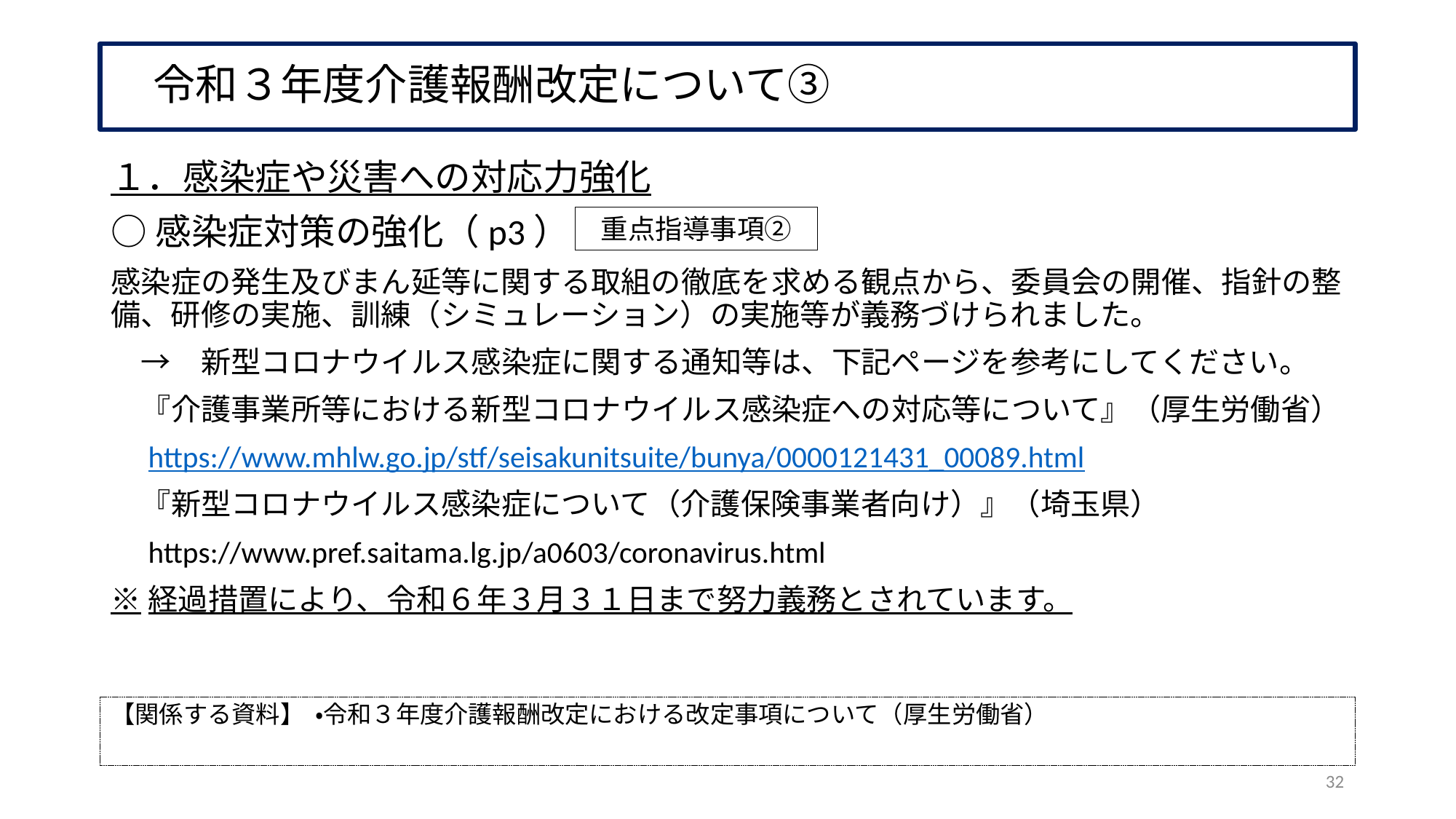

# 令和３年度介護報酬改定について③
１．感染症や災害への対応力強化
○感染症対策の強化（p3）
感染症の発生及びまん延等に関する取組の徹底を求める観点から、委員会の開催、指針の整備、研修の実施、訓練（シミュレーション）の実施等が義務づけられました。
　→　新型コロナウイルス感染症に関する通知等は、下記ページを参考にしてください。
　『介護事業所等における新型コロナウイルス感染症への対応等について』（厚生労働省）
　https://www.mhlw.go.jp/stf/seisakunitsuite/bunya/0000121431_00089.html
　『新型コロナウイルス感染症について（介護保険事業者向け）』（埼玉県）
　https://www.pref.saitama.lg.jp/a0603/coronavirus.html
※経過措置により、令和６年３月３１日まで努力義務とされています。

重点指導事項②
【関係する資料】  ・令和３年度介護報酬改定における改定事項について（厚生労働省）
32